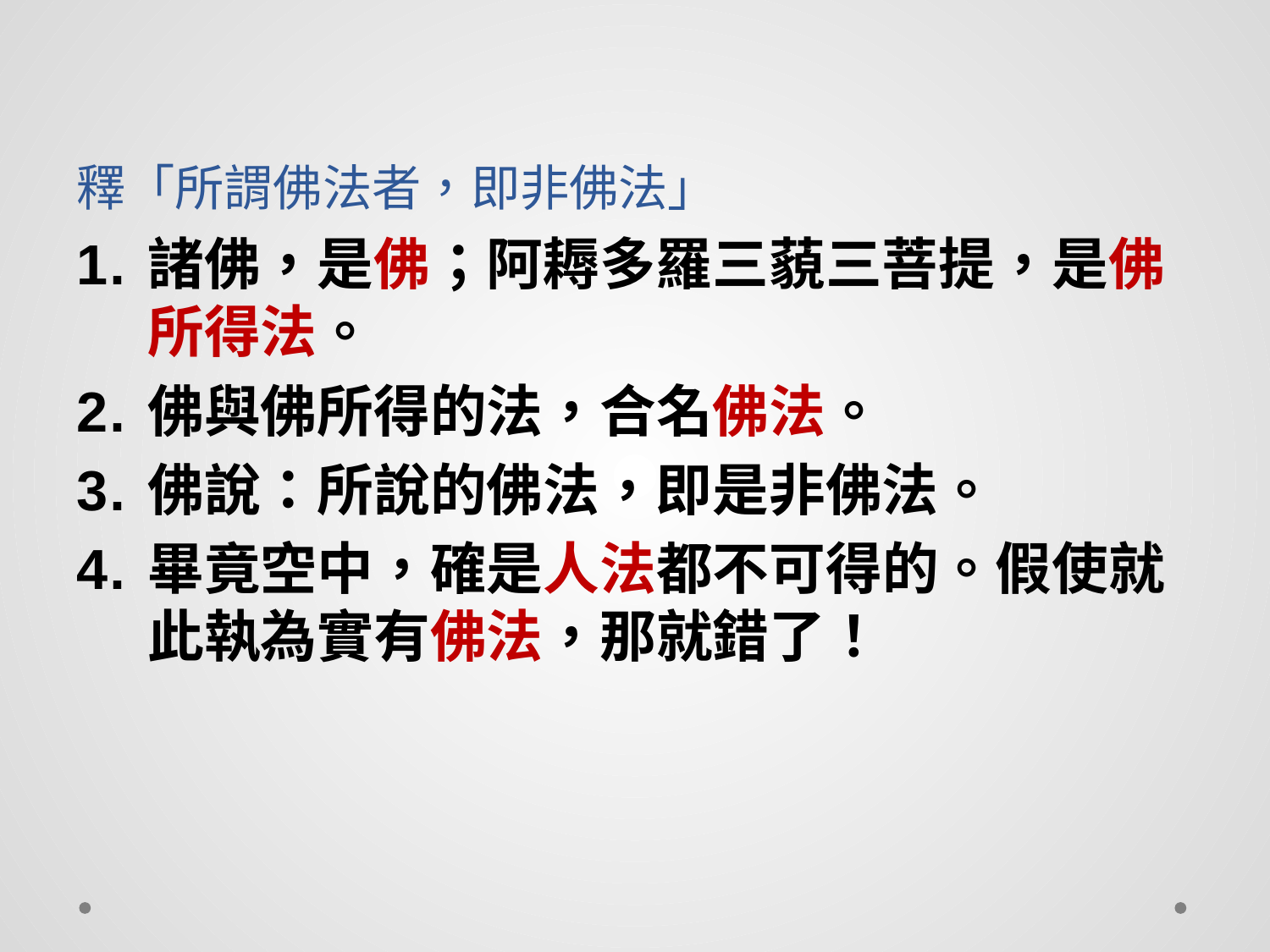

# 釋「所謂佛法者，即非佛法」
諸佛，是佛；阿耨多羅三藐三菩提，是佛所得法。
佛與佛所得的法，合名佛法。
佛說：所說的佛法，即是非佛法。
畢竟空中，確是人法都不可得的。假使就此執為實有佛法，那就錯了！